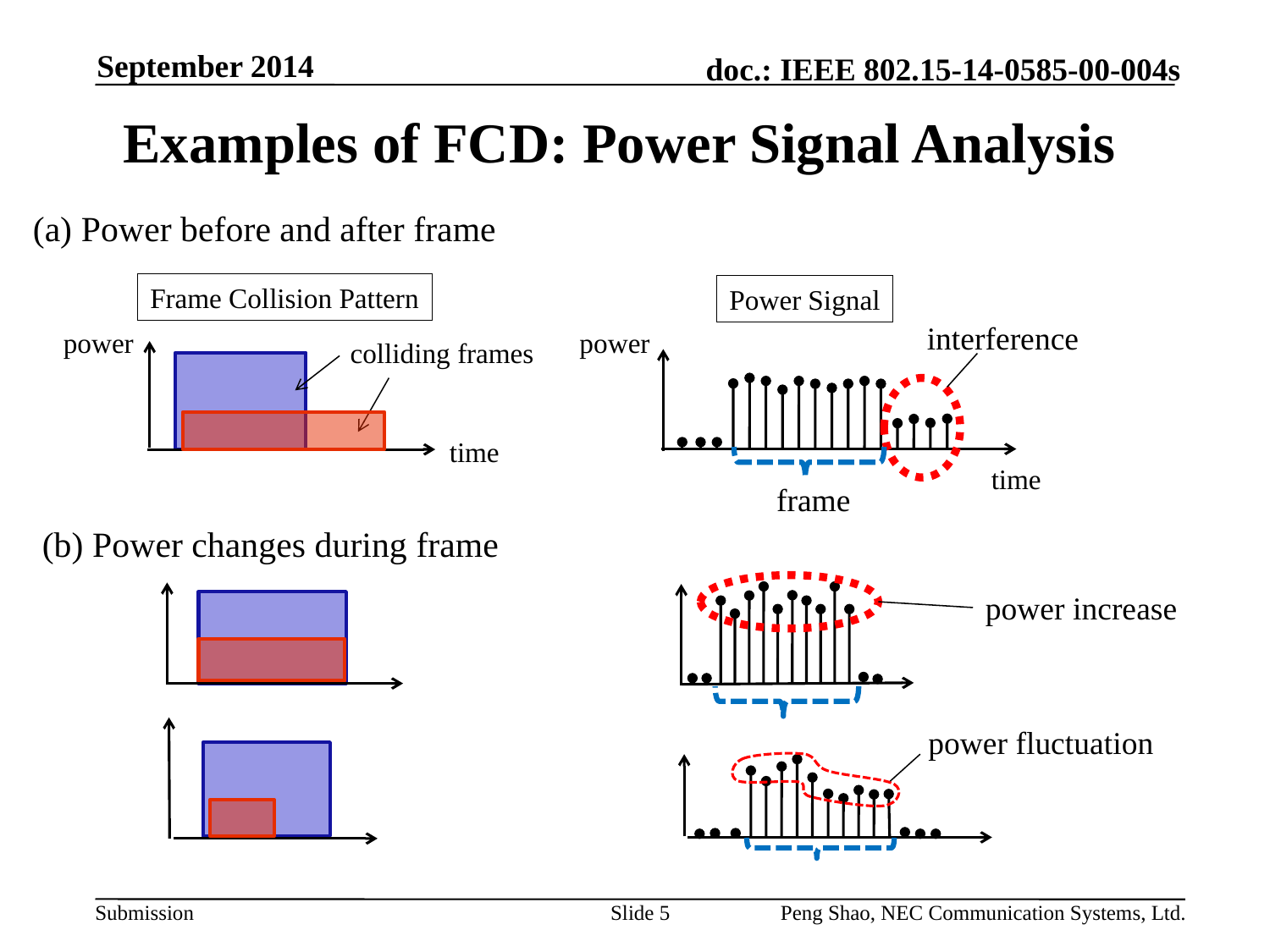

September 2014
Examples of FCD: Power Signal Analysis
(a) Power before and after frame
Frame Collision Pattern
Power Signal
interference

frame

power
power
 colliding frames

時間
time
time
(b) Power changes during frame

power increase

power fluctuation

Slide 5
Peng Shao, NEC Communication Systems, Ltd.